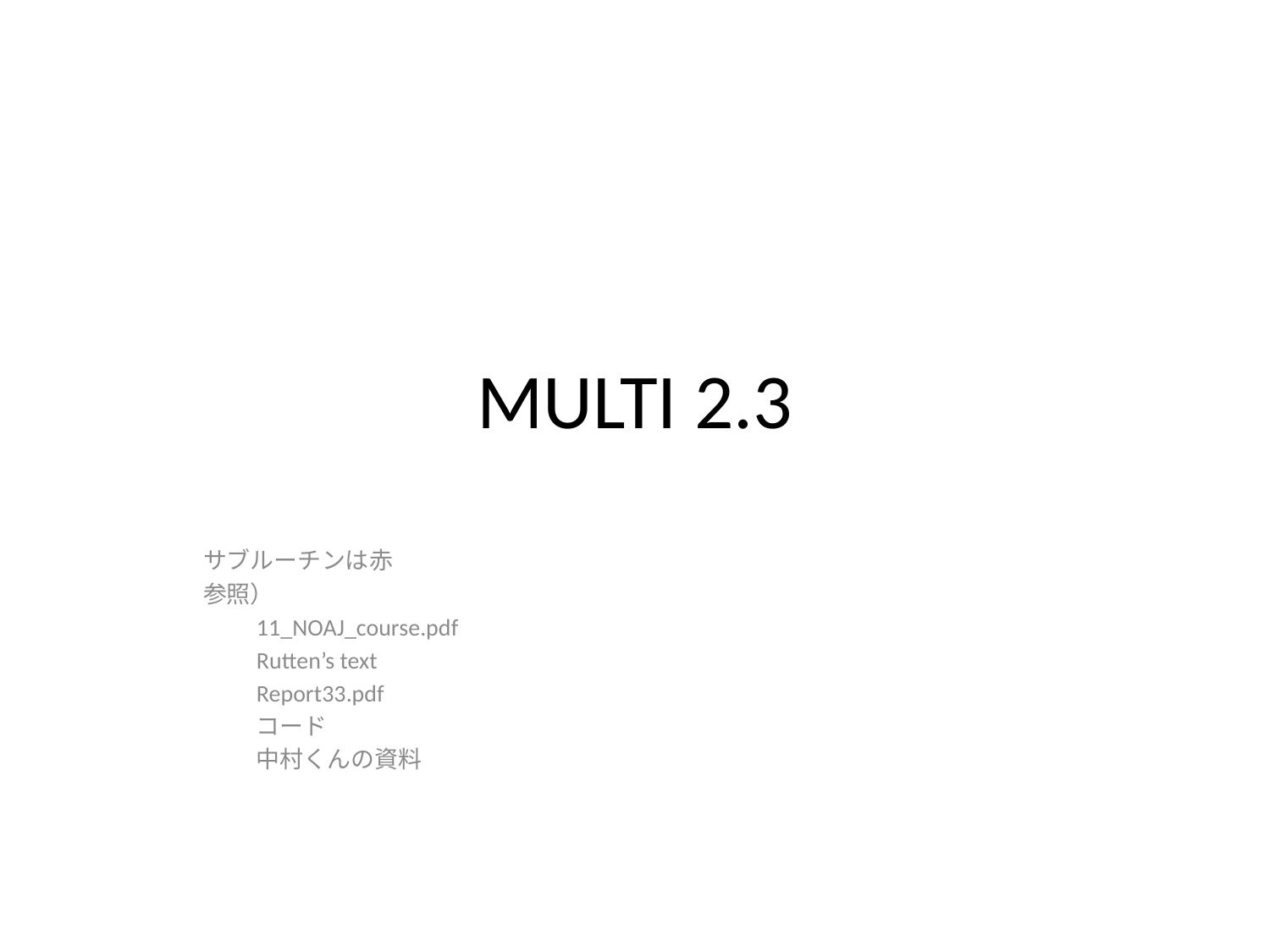

# MULTI 2.3
サブルーチンは赤
参照）
	11_NOAJ_course.pdf
	Rutten’s text
	Report33.pdf
	コード
	中村くんの資料